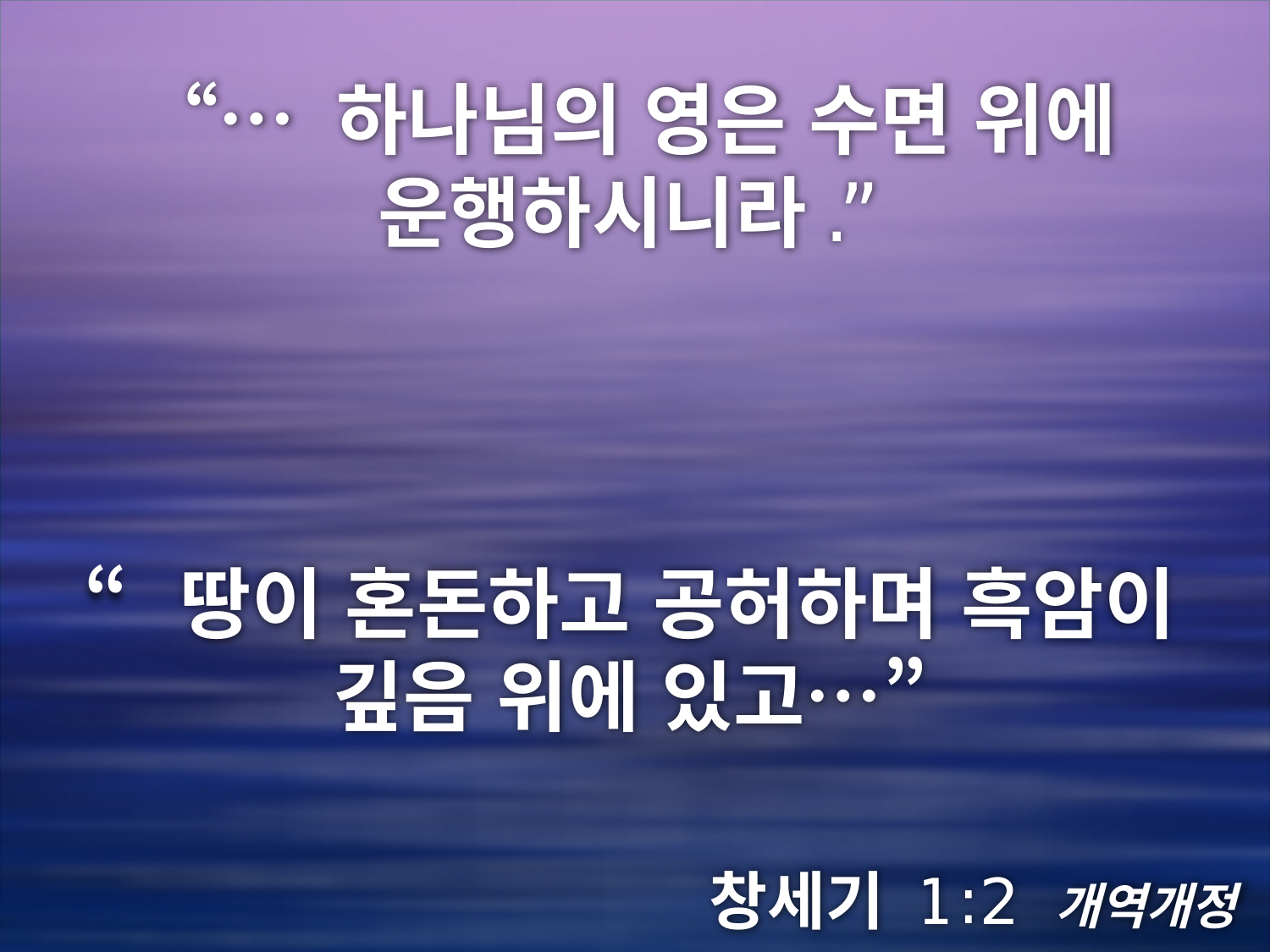

“… 하나님의 영은 수면 위에 운행하시니라.”
# “땅이 혼돈하고 공허하며 흑암이 깊음 위에 있고…”
창세기 1:2 개역개정